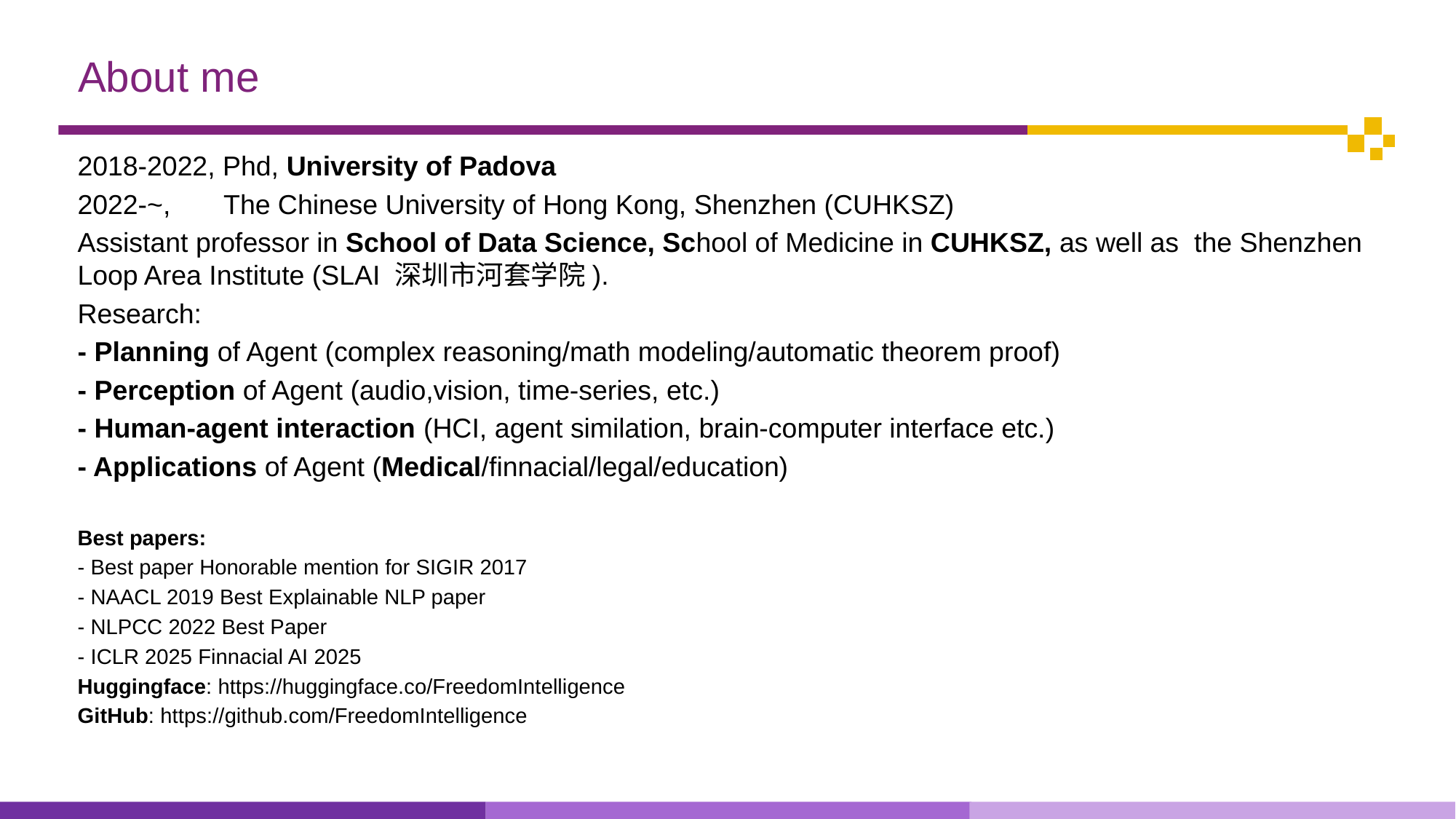

# About me
2018-2022, Phd, University of Padova
2022-~,       The Chinese University of Hong Kong, Shenzhen (CUHKSZ)
Assistant professor in School of Data Science, School of Medicine in CUHKSZ, as well as  the Shenzhen Loop Area Institute (SLAI 深圳市河套学院).
Research:
- Planning of Agent (complex reasoning/math modeling/automatic theorem proof)
- Perception of Agent (audio,vision, time-series, etc.)
- Human-agent interaction (HCI, agent similation, brain-computer interface etc.)
- Applications of Agent (Medical/finnacial/legal/education)

Best papers:
- Best paper Honorable mention for SIGIR 2017
- NAACL 2019 Best Explainable NLP paper
- NLPCC 2022 Best Paper
- ICLR 2025 Finnacial AI 2025
Huggingface: https://huggingface.co/FreedomIntelligence
GitHub: https://github.com/FreedomIntelligence

2